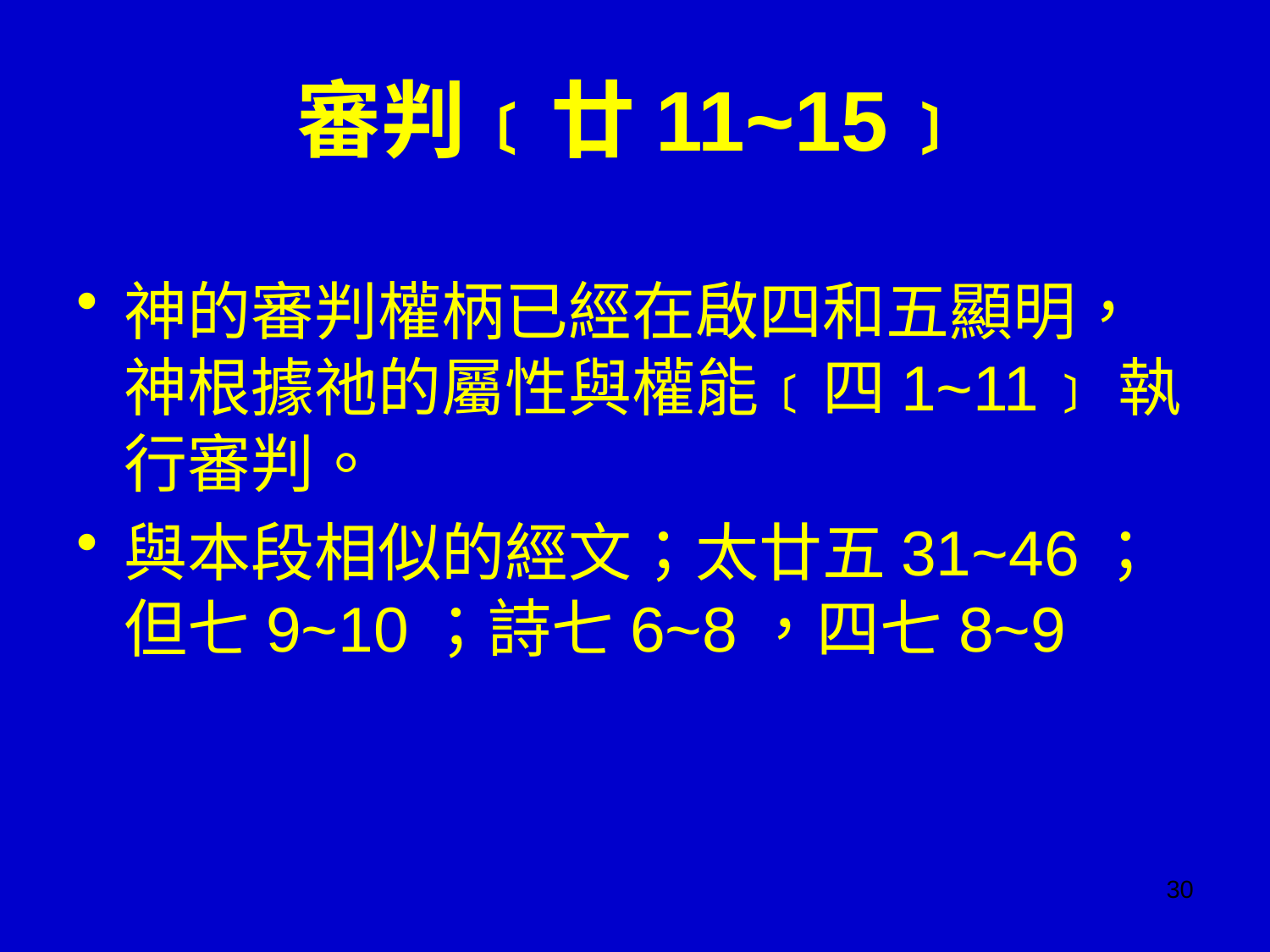

# 審判﹝廿11~15﹞
神的審判權柄已經在啟四和五顯明，神根據祂的屬性與權能﹝四1~11﹞執行審判。
與本段相似的經文；太廿五31~46；但七9~10；詩七6~8，四七8~9
30